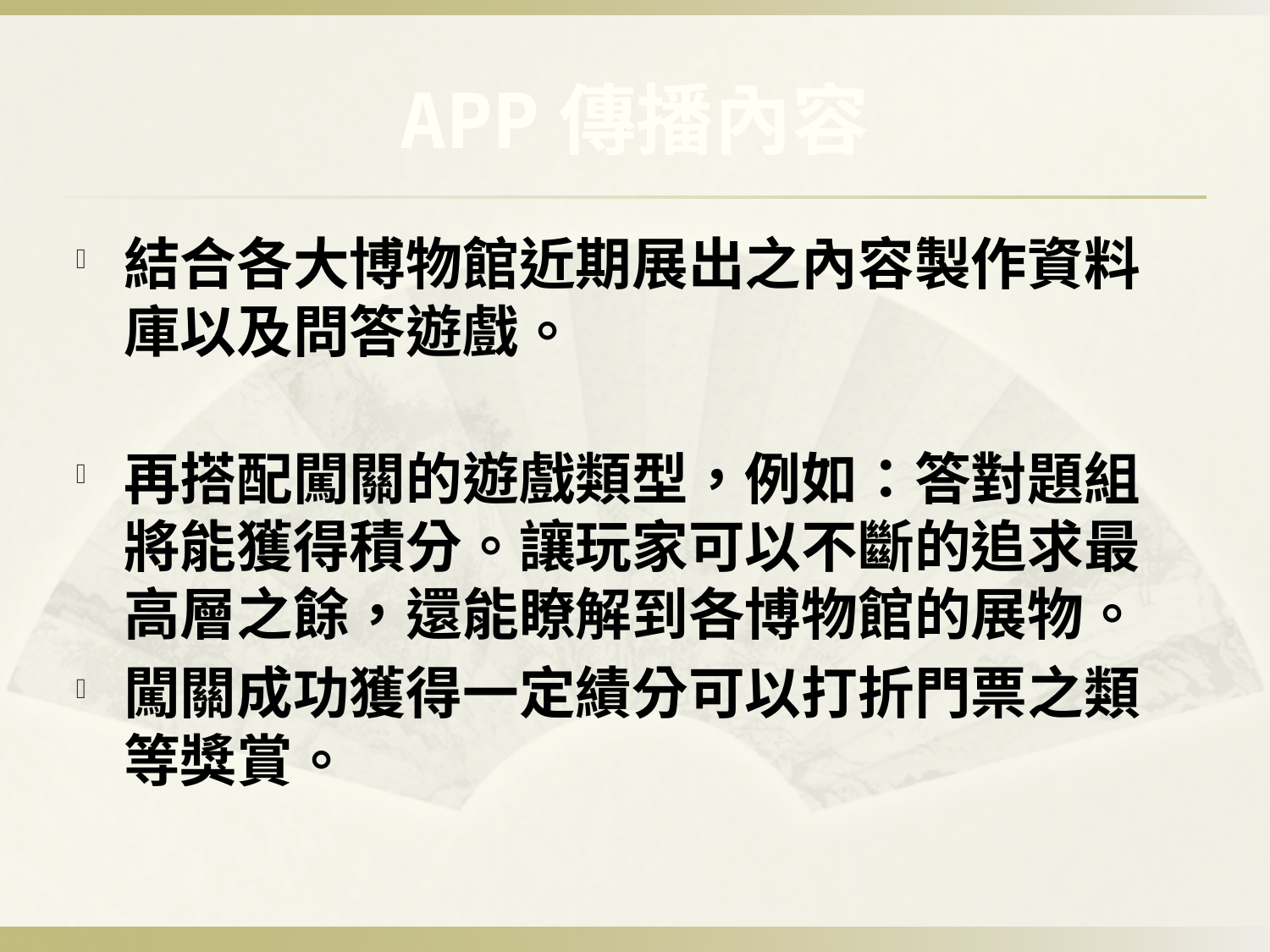

# APP傳播內容
結合各大博物館近期展出之內容製作資料庫以及問答遊戲。
再搭配闖關的遊戲類型，例如：答對題組將能獲得積分。讓玩家可以不斷的追求最高層之餘，還能瞭解到各博物館的展物。
闖關成功獲得一定績分可以打折門票之類等獎賞。